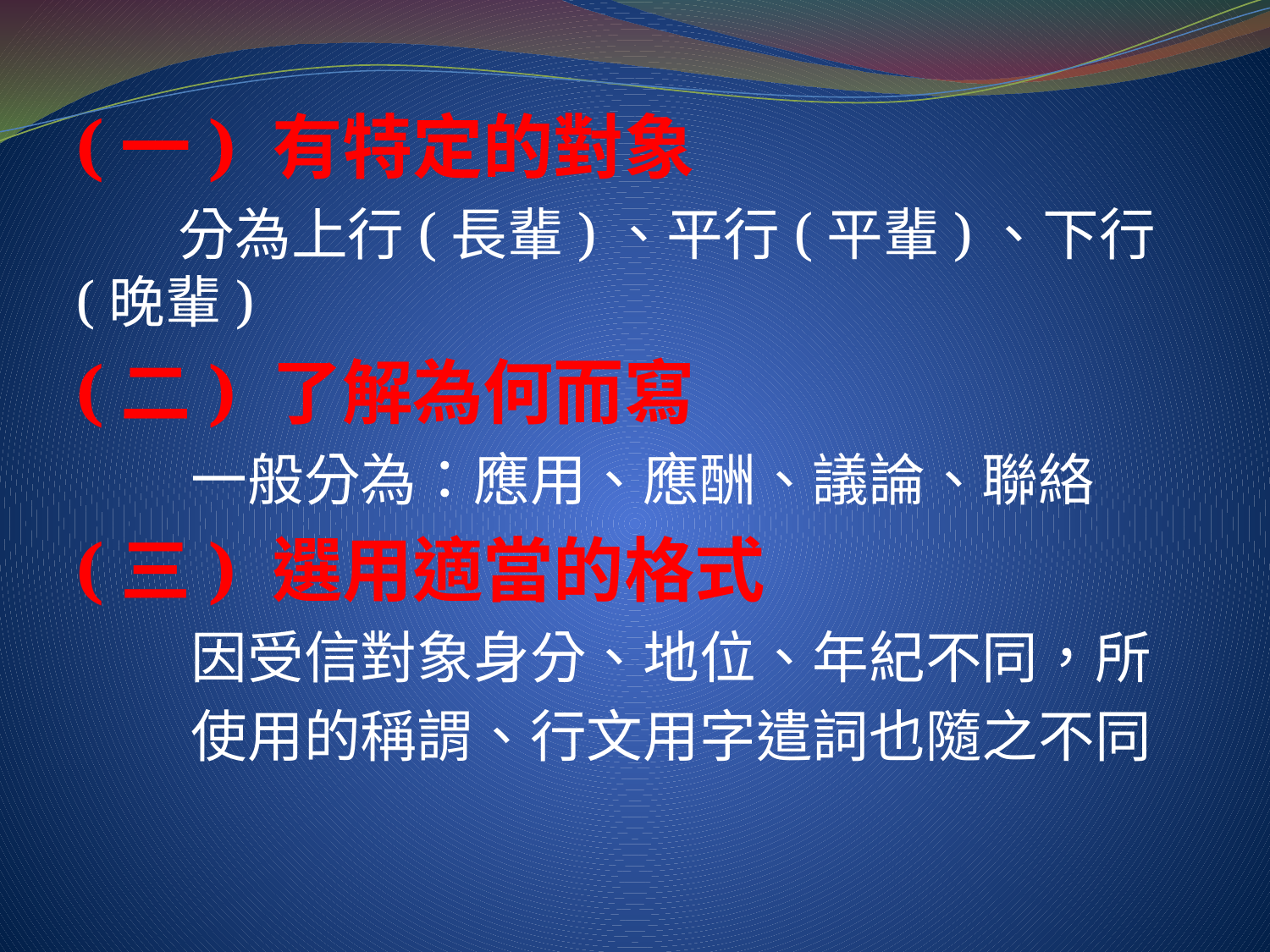

(一) 有特定的對象
       分為上行(長輩)、平行(平輩)、下行(晚輩)
(二) 了解為何而寫
        一般分為：應用、應酬、議論、聯絡
(三) 選用適當的格式
        因受信對象身分、地位、年紀不同，所
        使用的稱謂、行文用字遣詞也隨之不同